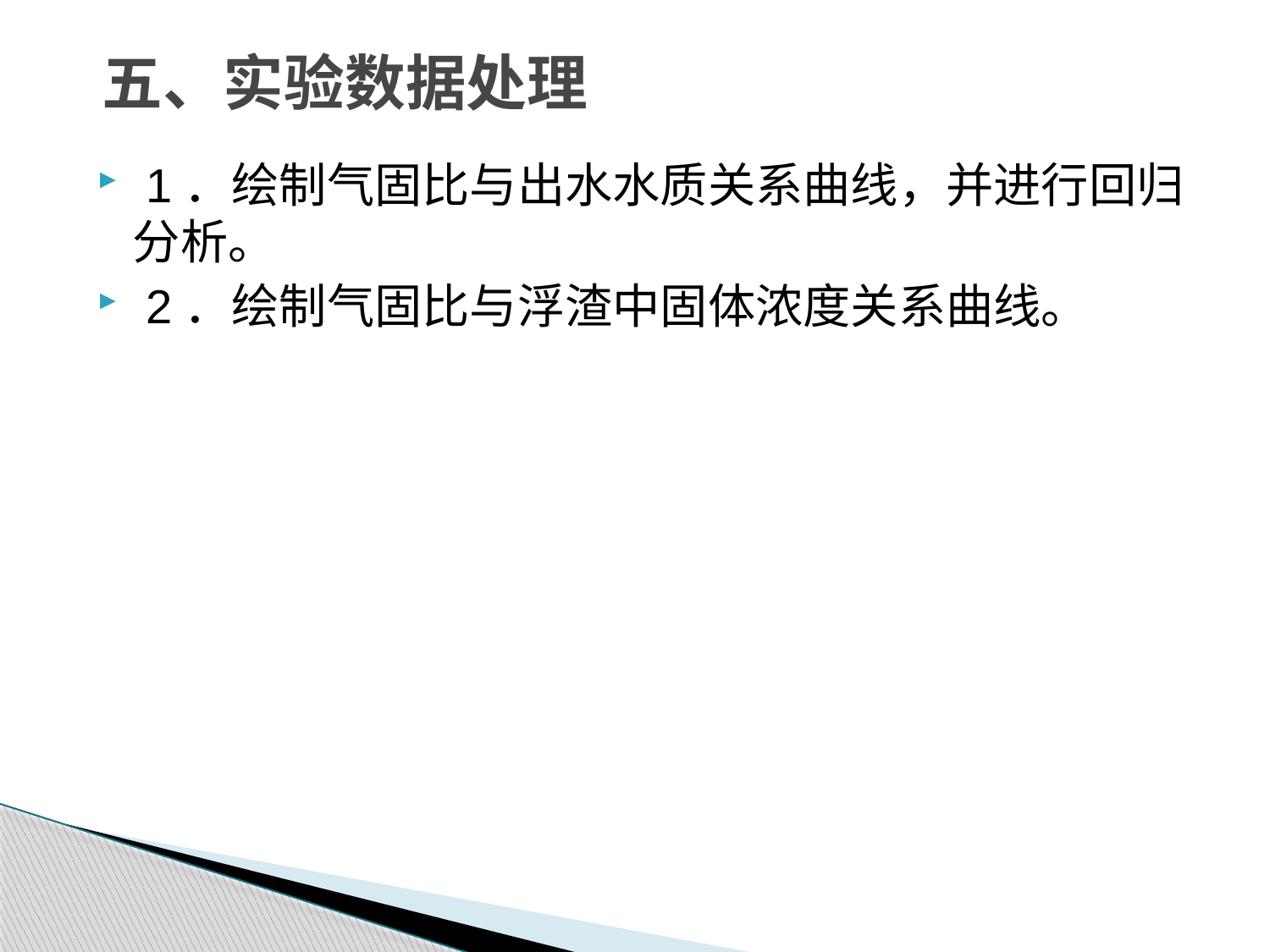

# 五、实验数据处理
 1．绘制气固比与出水水质关系曲线，并进行回归分析。
 2．绘制气固比与浮渣中固体浓度关系曲线。